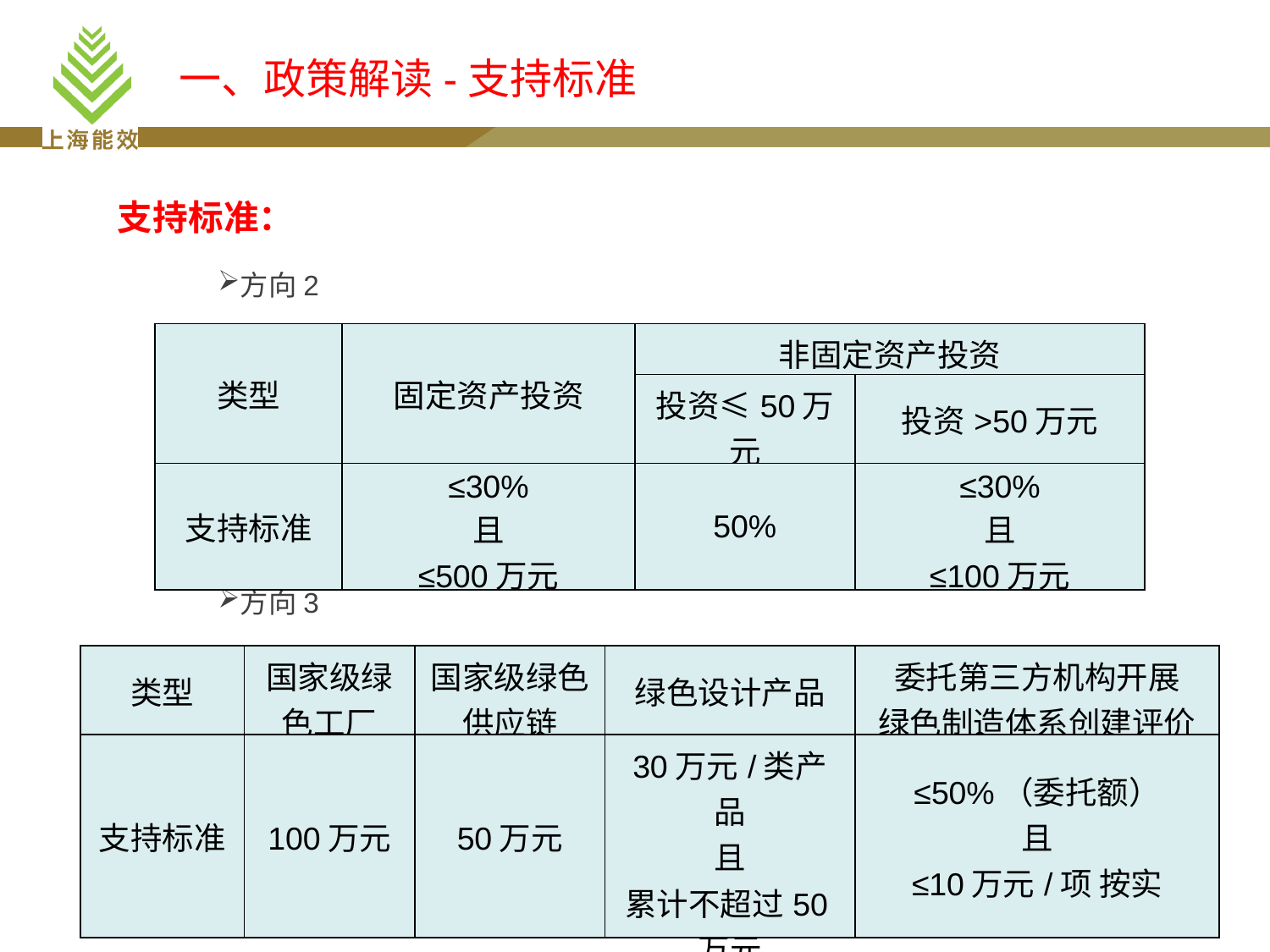

一、政策解读-支持标准
支持标准：
方向2

方向3
| 类型 | 固定资产投资 | 非固定资产投资 |  |
| --- | --- | --- | --- |
|  |  | 投资≤50万元 | 投资>50万元 |
| 支持标准 | ≤30% 且 ≤500万元 | 50% | ≤30% 且 ≤100万元 |
| 类型 | 国家级绿色工厂 | 国家级绿色供应链 | 绿色设计产品 | 委托第三方机构开展 绿色制造体系创建评价 |
| --- | --- | --- | --- | --- |
| 支持标准 | 100万元 | 50万元 | 30万元/类产品 且 累计不超过50万元 | ≤50%（委托额） 且 ≤10万元/项 按实 |
4